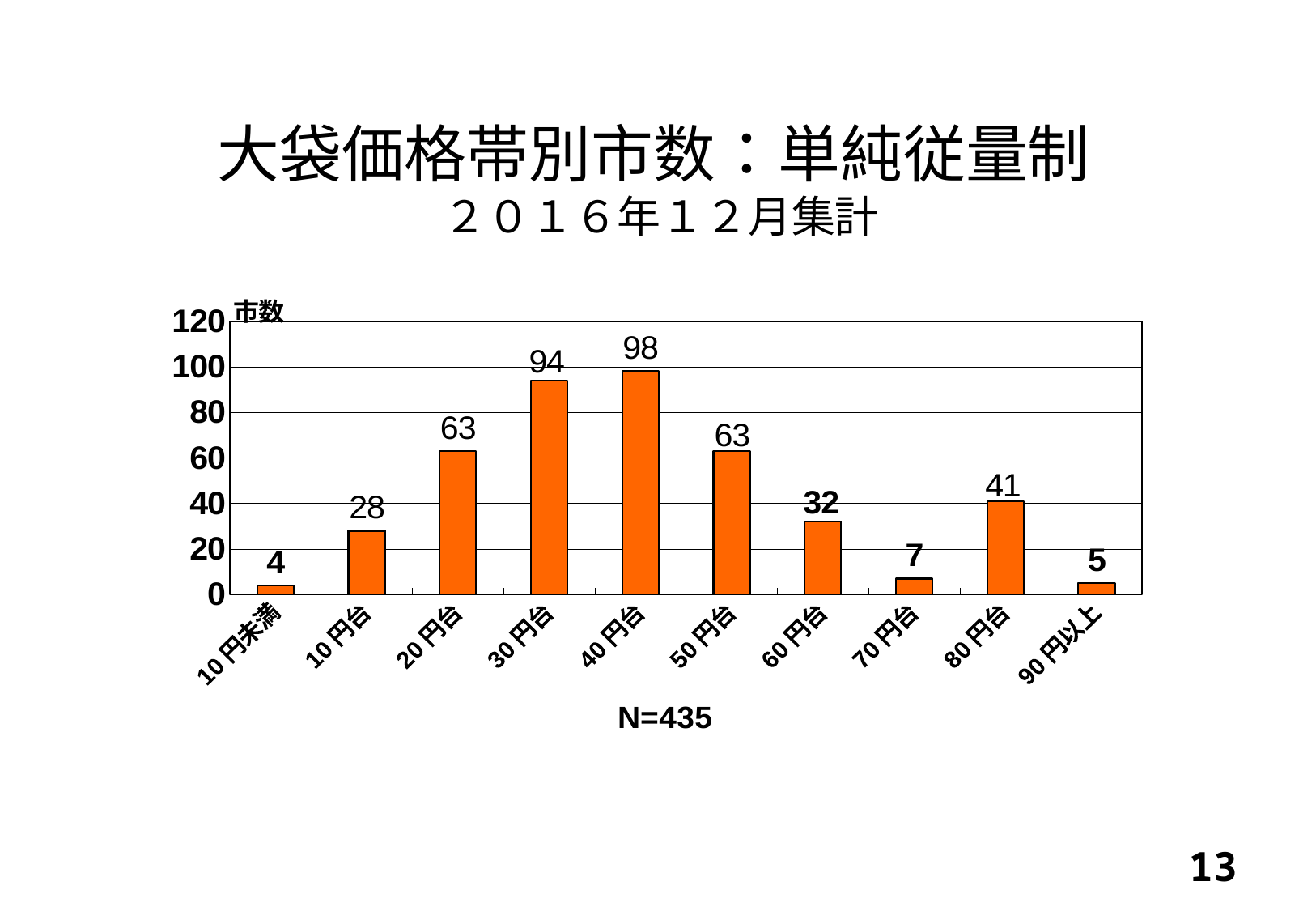

大袋価格帯別市数：単純従量制
２０１６年１２月集計

### Chart: N=435

| Category | 東京 |
|---|---|
| 10円未満 | 4.0 |
| 10円台 | 28.0 |
| 20円台 | 63.0 |
| 30円台 | 94.0 |
| 40円台 | 98.0 |
| 50円台 | 63.0 |
| 60円台 | 32.0 |
| 70円台 | 7.0 |
| 80円台 | 41.0 |
| 90円以上 | 5.0 |
13